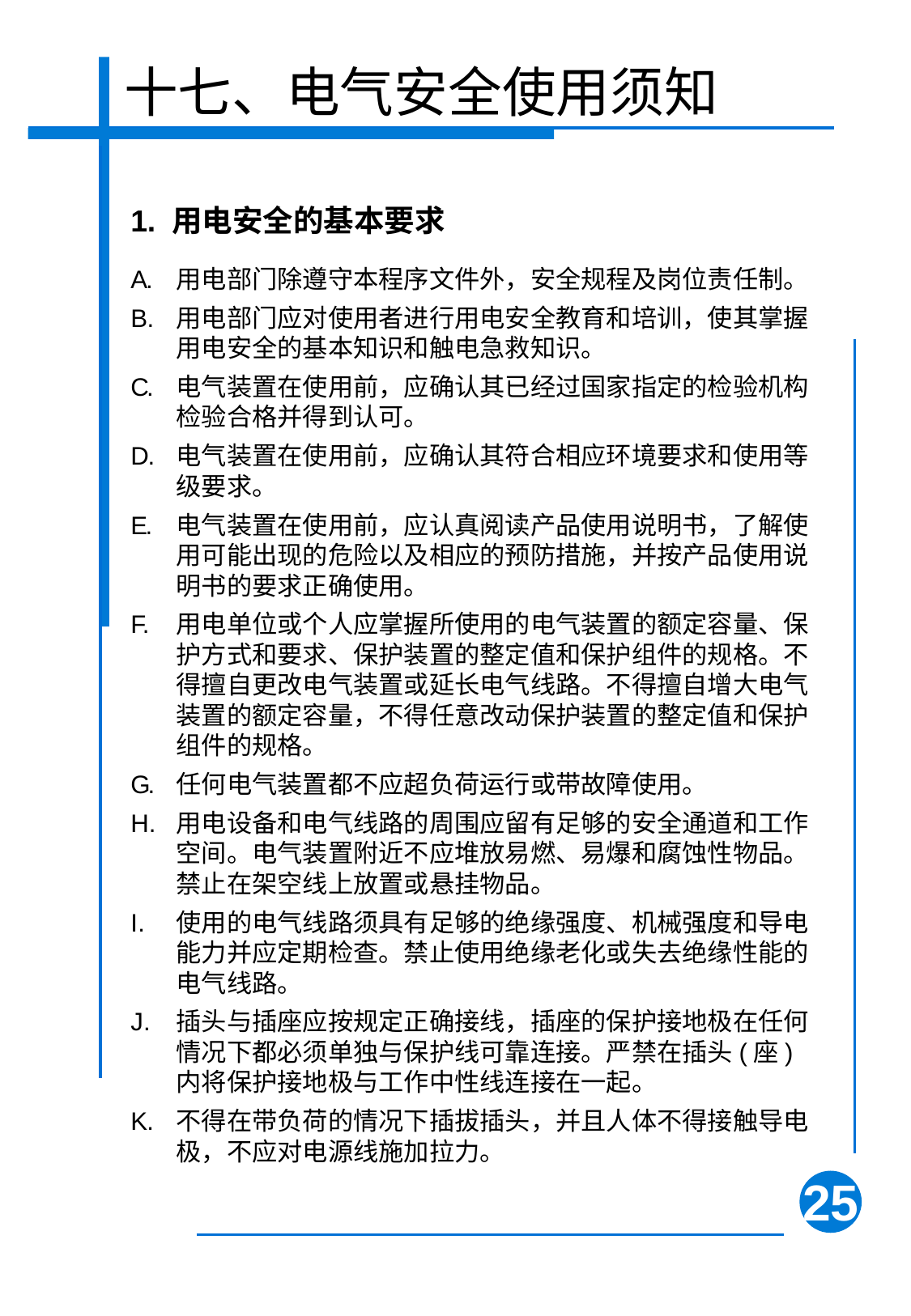

十七、电气安全使用须知

1. 用电安全的基本要求
用电部门除遵守本程序文件外，安全规程及岗位责任制。
用电部门应对使用者进行用电安全教育和培训，使其掌握用电安全的基本知识和触电急救知识。
电气装置在使用前，应确认其已经过国家指定的检验机构检验合格并得到认可。
电气装置在使用前，应确认其符合相应环境要求和使用等级要求。
电气装置在使用前，应认真阅读产品使用说明书，了解使用可能出现的危险以及相应的预防措施，并按产品使用说明书的要求正确使用。
用电单位或个人应掌握所使用的电气装置的额定容量、保护方式和要求、保护装置的整定值和保护组件的规格。不得擅自更改电气装置或延长电气线路。不得擅自增大电气装置的额定容量，不得任意改动保护装置的整定值和保护组件的规格。
任何电气装置都不应超负荷运行或带故障使用。
用电设备和电气线路的周围应留有足够的安全通道和工作空间。电气装置附近不应堆放易燃、易爆和腐蚀性物品。禁止在架空线上放置或悬挂物品。
使用的电气线路须具有足够的绝缘强度、机械强度和导电能力并应定期检查。禁止使用绝缘老化或失去绝缘性能的电气线路。
插头与插座应按规定正确接线，插座的保护接地极在任何情况下都必须单独与保护线可靠连接。严禁在插头(座) 内将保护接地极与工作中性线连接在一起。
不得在带负荷的情况下插拔插头，并且人体不得接触导电极，不应对电源线施加拉力。

25